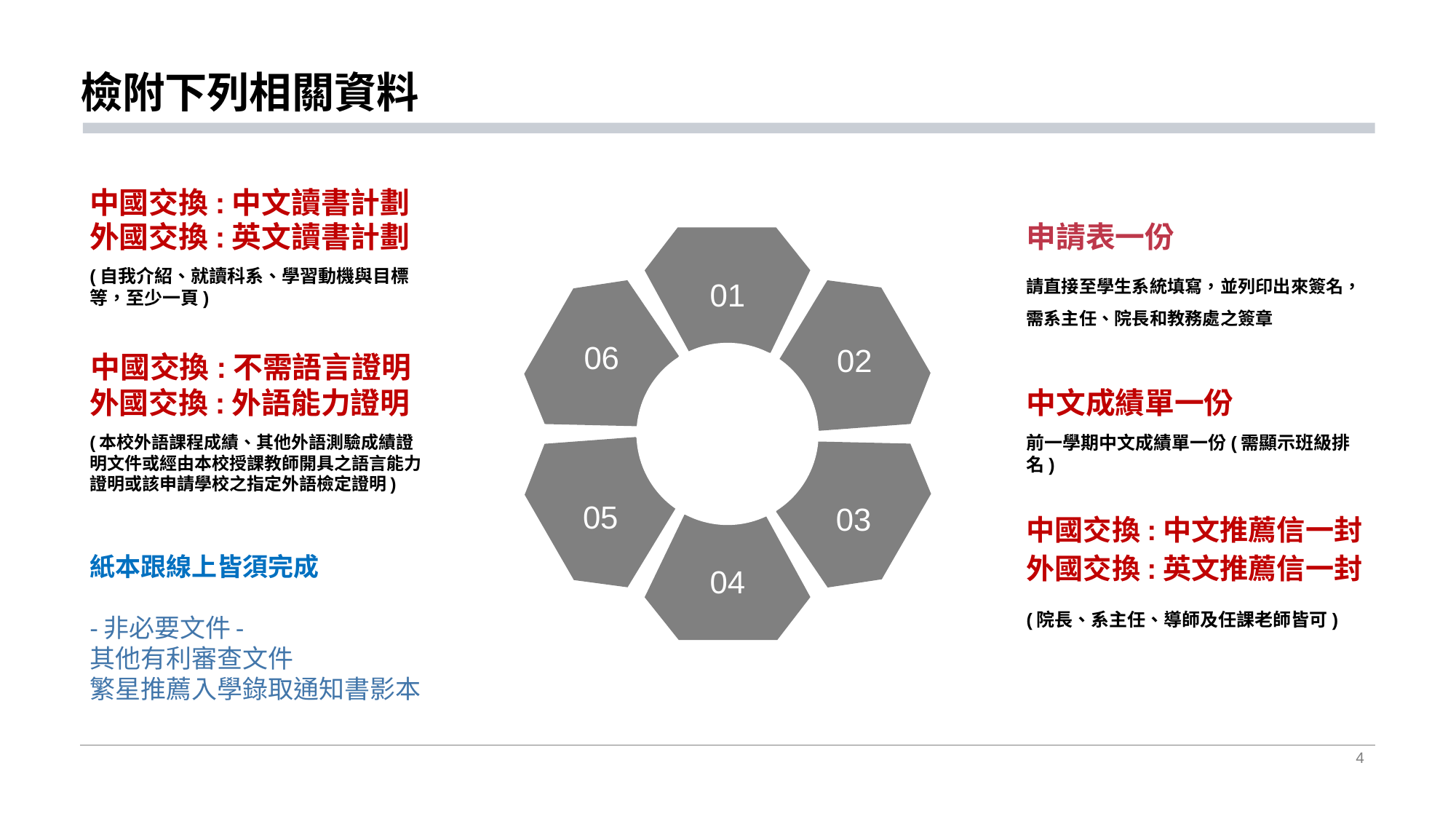

# 檢附下列相關資料
中國交換:中文讀書計劃
外國交換:英文讀書計劃
(自我介紹、就讀科系、學習動機與目標等，至少一頁)
外國交換:外語能力證明
(本校外語課程成績、其他外語測驗成績證明文件或經由本校授課教師開具之語言能力證明或該申請學校之指定外語檢定證明)
紙本跟線上皆須完成

-非必要文件-
其他有利審查文件
繁星推薦入學錄取通知書影本

申請表一份
請直接至學生系統填寫，並列印出來簽名，需系主任、院長和教務處之簽章
中文成績單一份
前一學期中文成績單一份(需顯示班級排名)
外國交換:英文推薦信一封
(院長、系主任、導師及任課老師皆可)

01
06
02

05
03
04
中國交換:不需語言證明
中國交換:中文推薦信一封
4